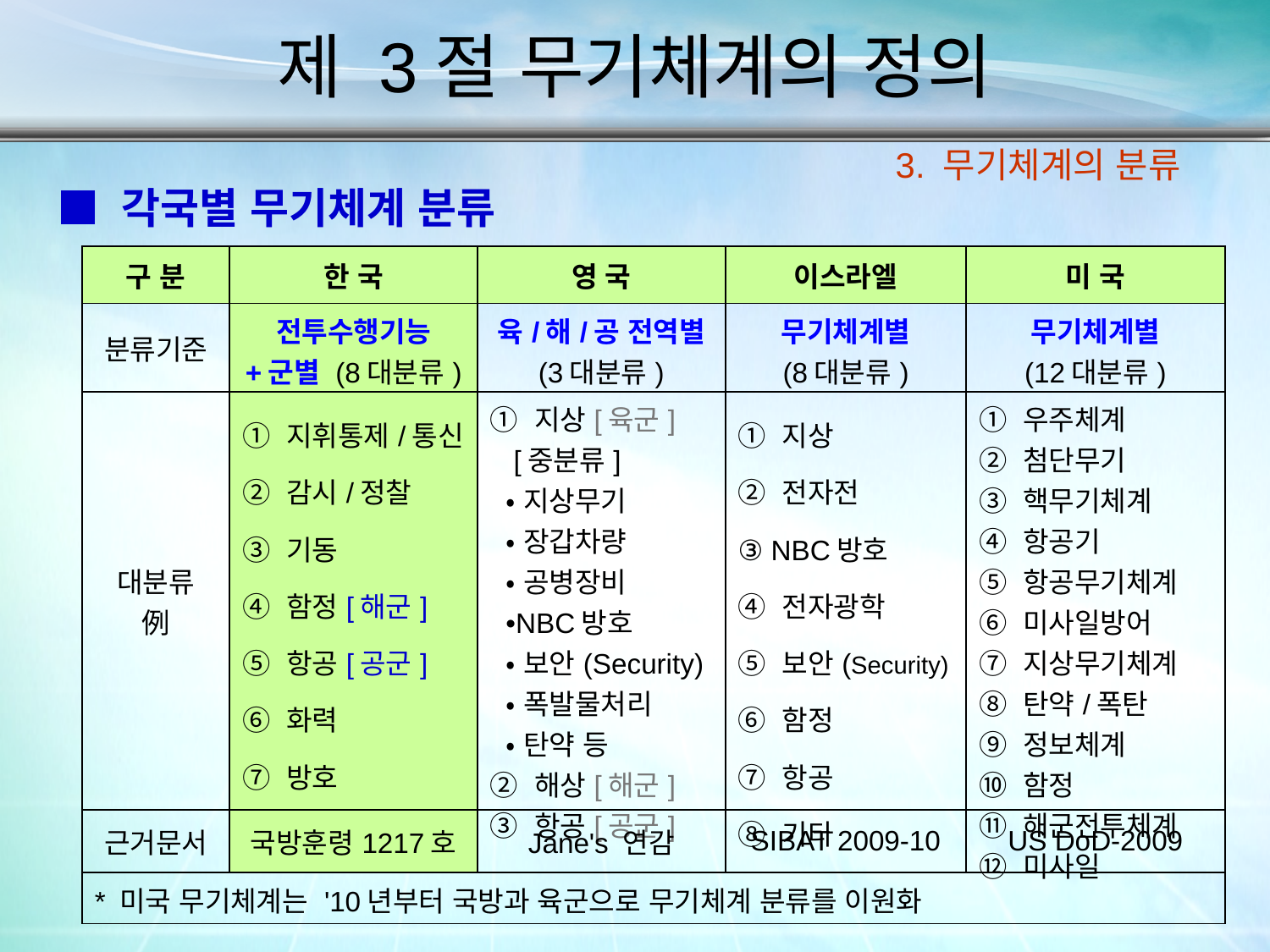

제 3절 무기체계의 정의
3. 무기체계의 분류
■ 각국별 무기체계 분류
| 구 분 | 한 국 | 영 국 | 이스라엘 | 미 국 |
| --- | --- | --- | --- | --- |
| 분류기준 | 전투수행기능 +군별 (8대분류) | 육/해/공 전역별 (3대분류) | 무기체계별 (8대분류) | 무기체계별 (12대분류) |
| 대분류 例 | ① 지휘통제/통신 ② 감시/정찰 ③ 기동 ④ 함정[해군] ⑤ 항공[공군] ⑥ 화력 ⑦ 방호 ⑧ 기타 | ① 지상[육군] [중분류] •지상무기 •장갑차량 •공병장비 •NBC방호 •보안(Security) •폭발물처리 •탄약 등 ② 해상[해군] ③ 항공[공군] | ① 지상 ② 전자전 ③ NBC방호 ④ 전자광학 ⑤ 보안(Security) ⑥ 함정 ⑦ 항공 ⑧ 기타 | ① 우주체계 ② 첨단무기 ③ 핵무기체계 ④ 항공기 ⑤ 항공무기체계 ⑥ 미사일방어 ⑦ 지상무기체계 ⑧ 탄약/폭탄 ⑨ 정보체계 ⑩ 함정 ⑪ 해군전투체계 ⑫ 미사일 |
| 근거문서 | 국방훈령1217호 | Jane's 연감 | SIBAT 2009-10 | US DoD-2009 |
| \* 미국 무기체계는 '10년부터 국방과 육군으로 무기체계 분류를 이원화 |  |  |  |  |